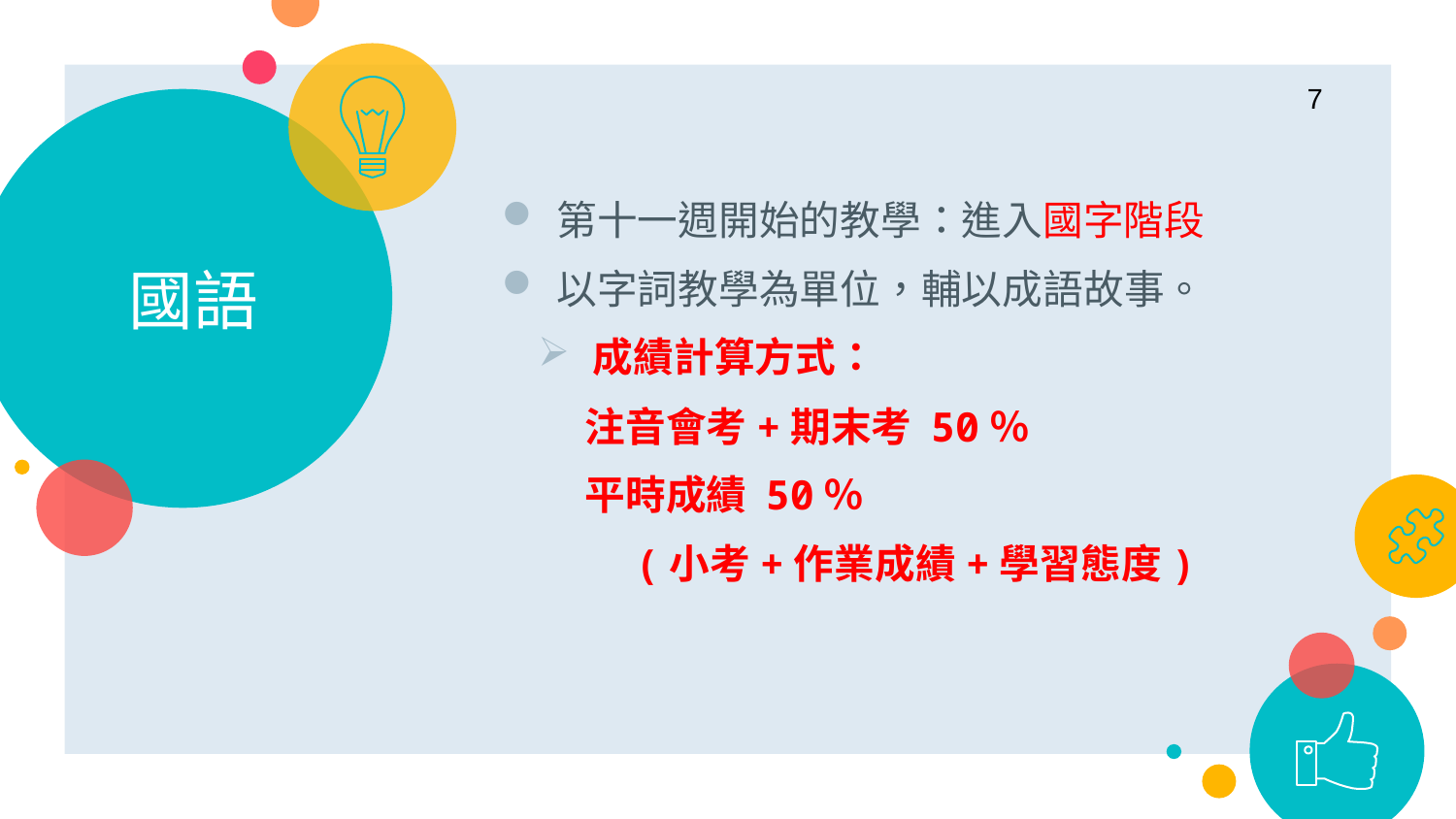

7
# 國語
第十一週開始的教學：進入國字階段
以字詞教學為單位，輔以成語故事。
成績計算方式：
    注音會考+期末考 50％
    平時成績 50％
    (小考+作業成績+學習態度)